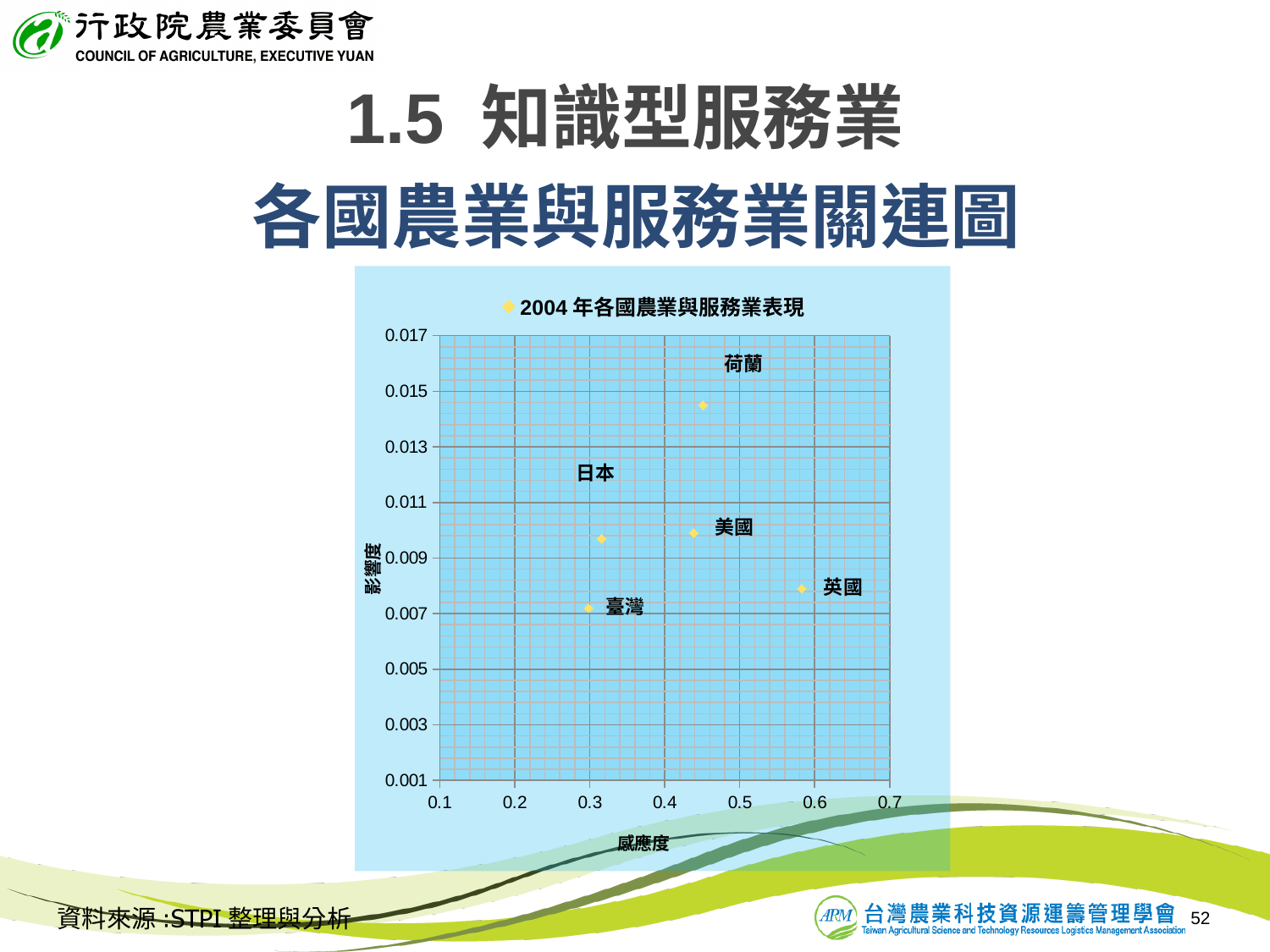

1.5 知識型服務業
# 各國農業與服務業關連圖

### Chart

| Category |  |
|---|---|
荷蘭
日本
資料來源:STPI整理與分析
52